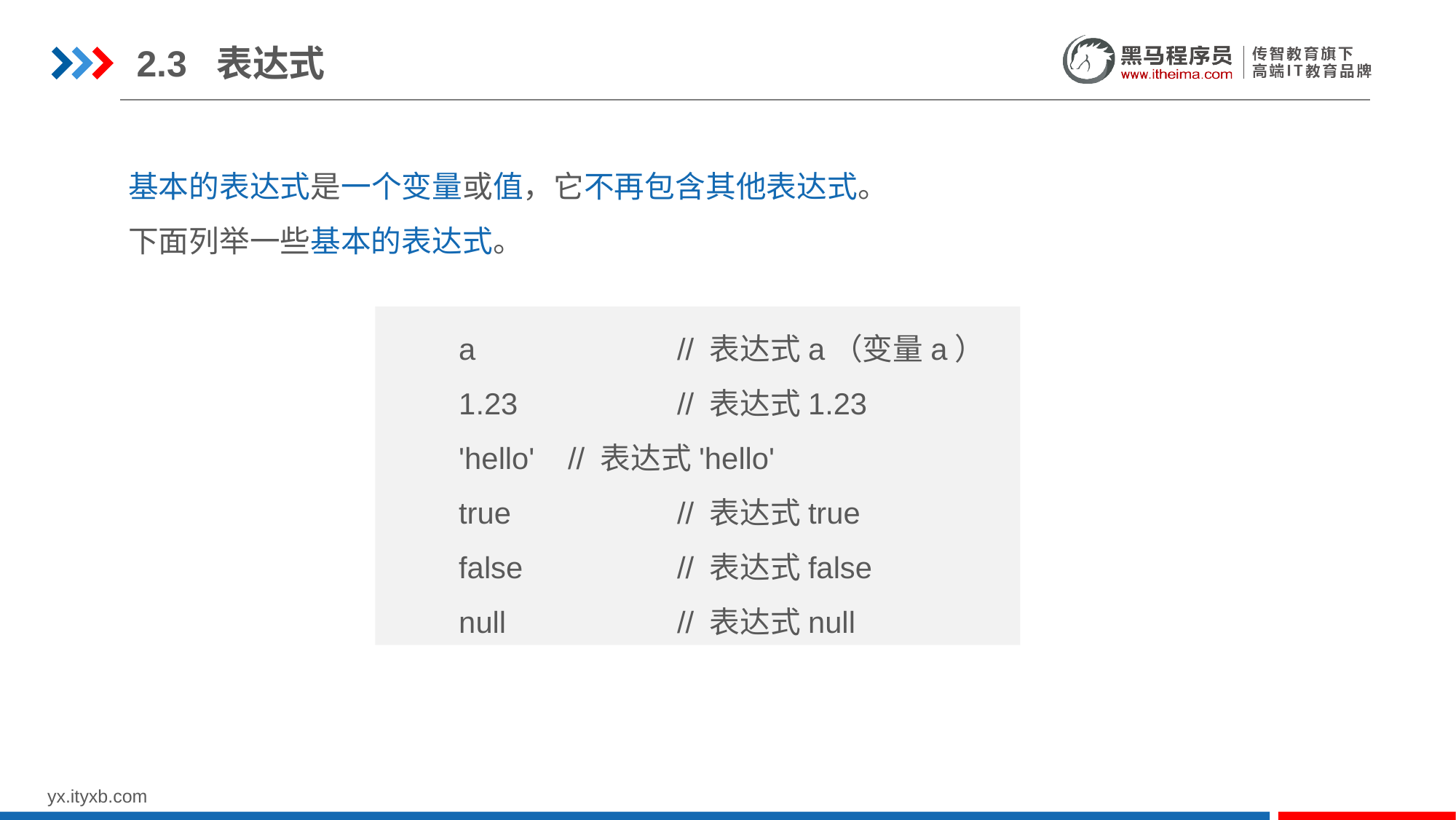

2.3  表达式
基本的表达式是一个变量或值，它不再包含其他表达式。
下面列举一些基本的表达式。
a		// 表达式a（变量a）
1.23		// 表达式1.23
'hello'	// 表达式'hello'
true		// 表达式true
false		// 表达式false
null		// 表达式null